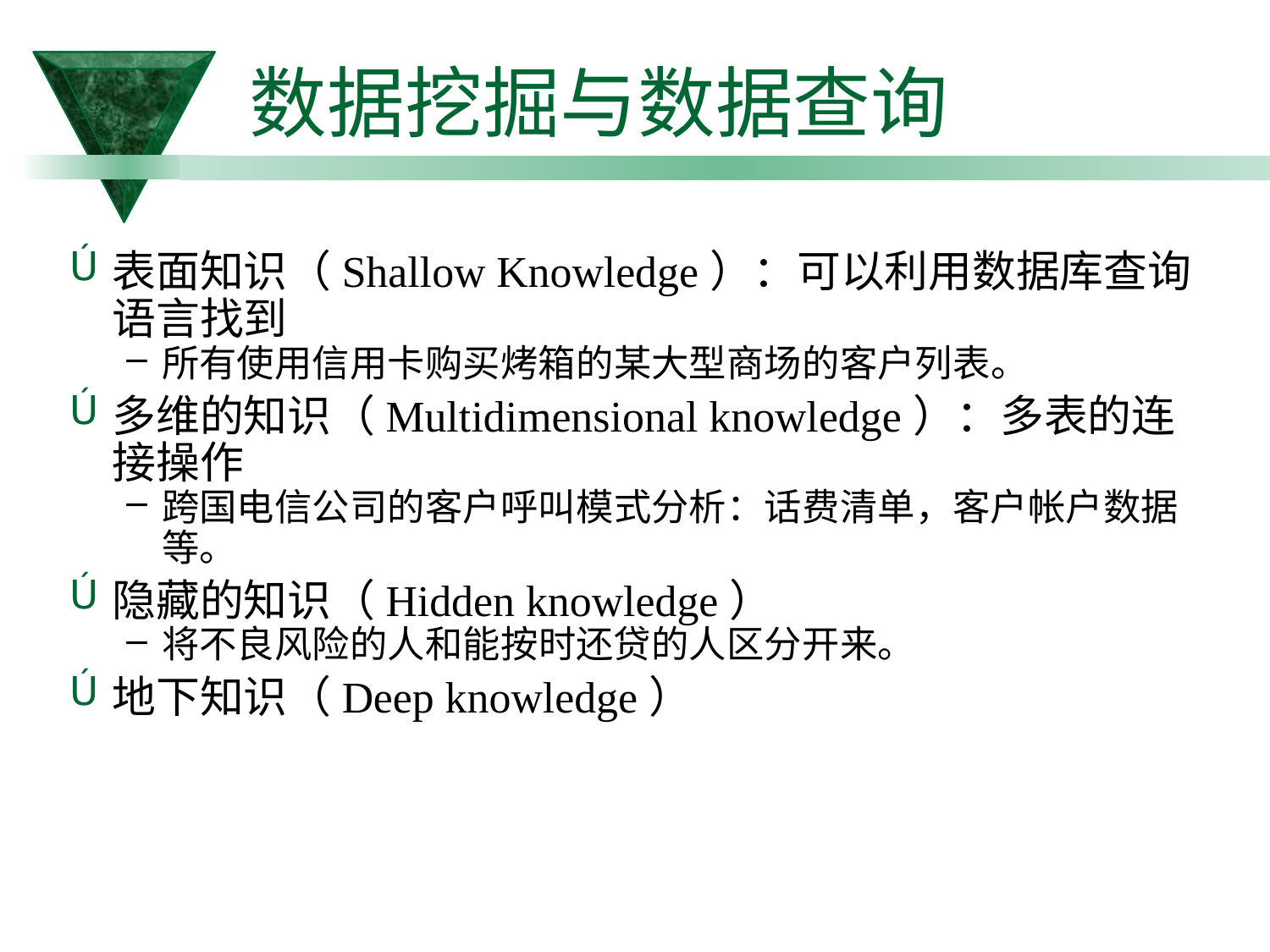

# 数据挖掘与数据查询

表面知识（Shallow Knowledge）：可以利用数据库查询语言找到
所有使用信用卡购买烤箱的某大型商场的客户列表。
多维的知识（Multidimensional knowledge）：多表的连接操作
跨国电信公司的客户呼叫模式分析：话费清单，客户帐户数据等。
隐藏的知识（Hidden knowledge）
将不良风险的人和能按时还贷的人区分开来。
地下知识（Deep knowledge）